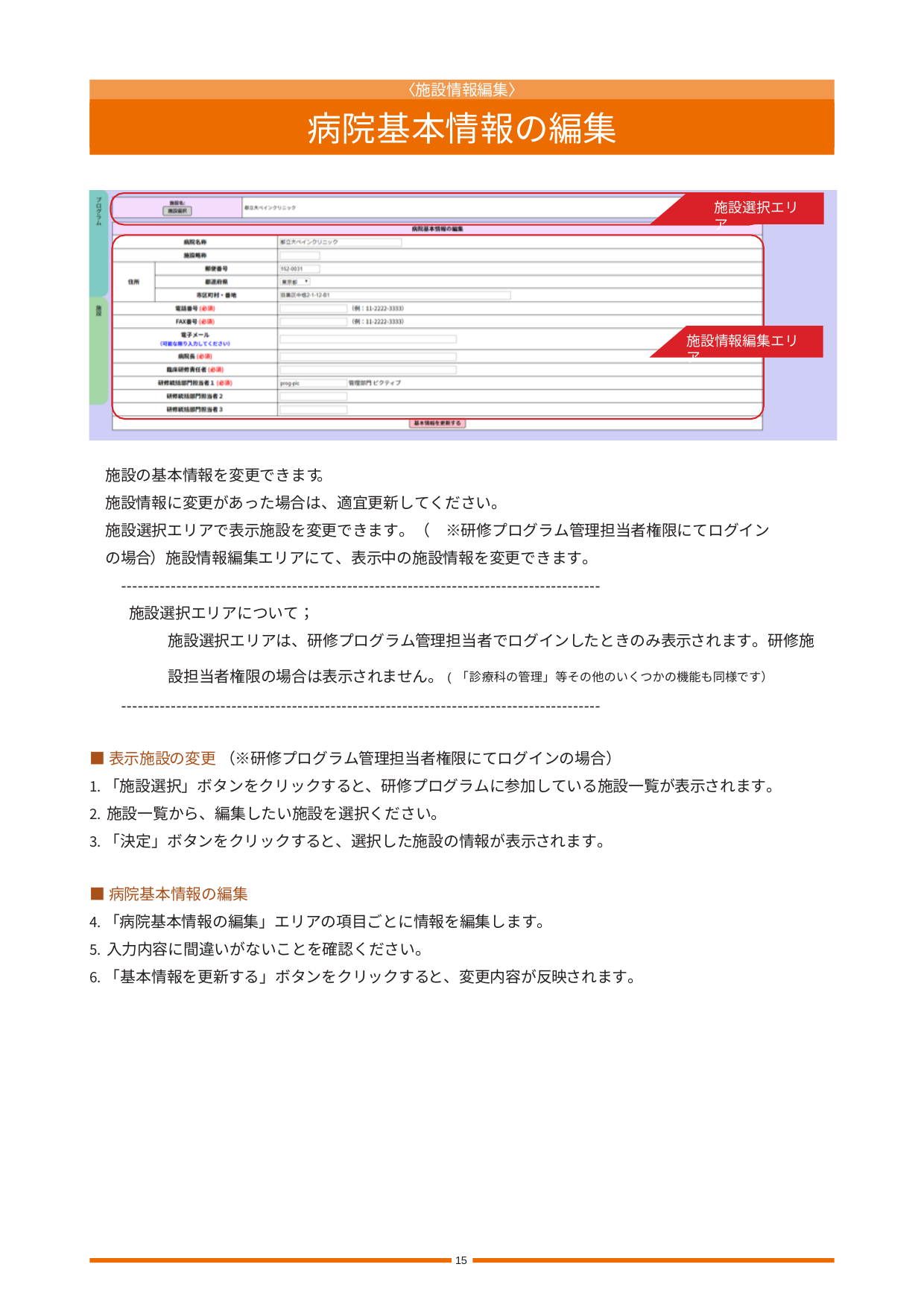

〈施設情報編集〉
病院基本情報の編集

施設選択エリア
施設情報編集エリア
施設の基本情報を変更できます。
施設情報に変更があった場合は、適宜更新してください。
施設選択エリアで表示施設を変更できます。（　※研修プログラム管理担当者権限にてログインの場合）施設情報編集エリアにて、表示中の施設情報を変更できます。
---------------------------------------------------------------------------------------
施設選択エリアについて；
施設選択エリアは、研修プログラム管理担当者でログインしたときのみ表示されます。研修施設担当者権限の場合は表示されません。(「診療科の管理」等その他のいくつかの機能も同様です）
---------------------------------------------------------------------------------------

■表示施設の変更 （※研修プログラム管理担当者権限にてログインの場合）
「施設選択」ボタンをクリックすると、研修プログラムに参加している施設一覧が表示されます。
施設一覧から、編集したい施設を選択ください。
「決定」ボタンをクリックすると、選択した施設の情報が表示されます。

■病院基本情報の編集
「病院基本情報の編集」エリアの項目ごとに情報を編集します。
入力内容に間違いがないことを確認ください。
「基本情報を更新する」ボタンをクリックすると、変更内容が反映されます。
15